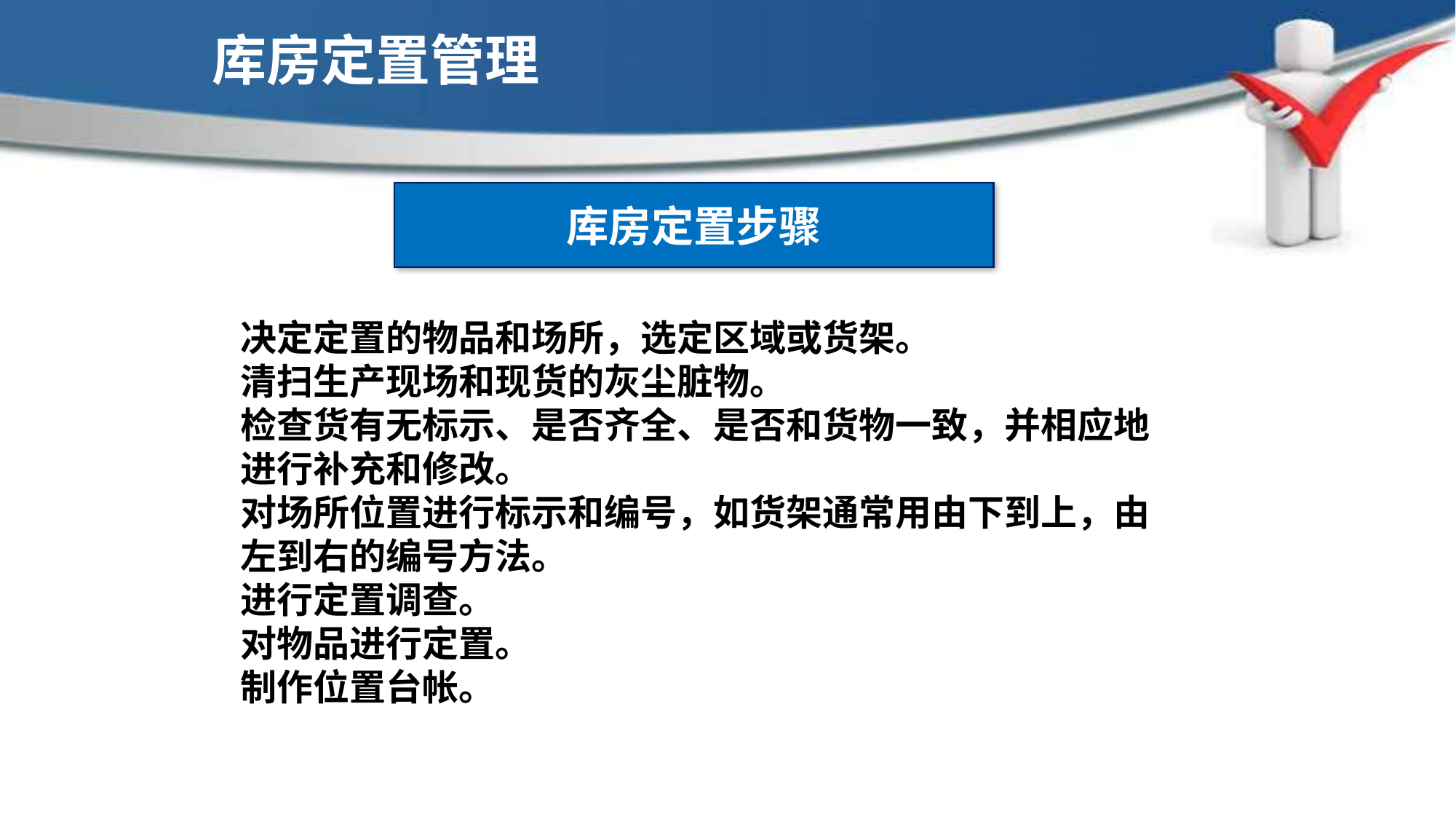

库房定置管理
库房定置步骤
决定定置的物品和场所，选定区域或货架。
清扫生产现场和现货的灰尘脏物。
检查货有无标示、是否齐全、是否和货物一致，并相应地进行补充和修改。
对场所位置进行标示和编号，如货架通常用由下到上，由左到右的编号方法。
进行定置调查。
对物品进行定置。
制作位置台帐。